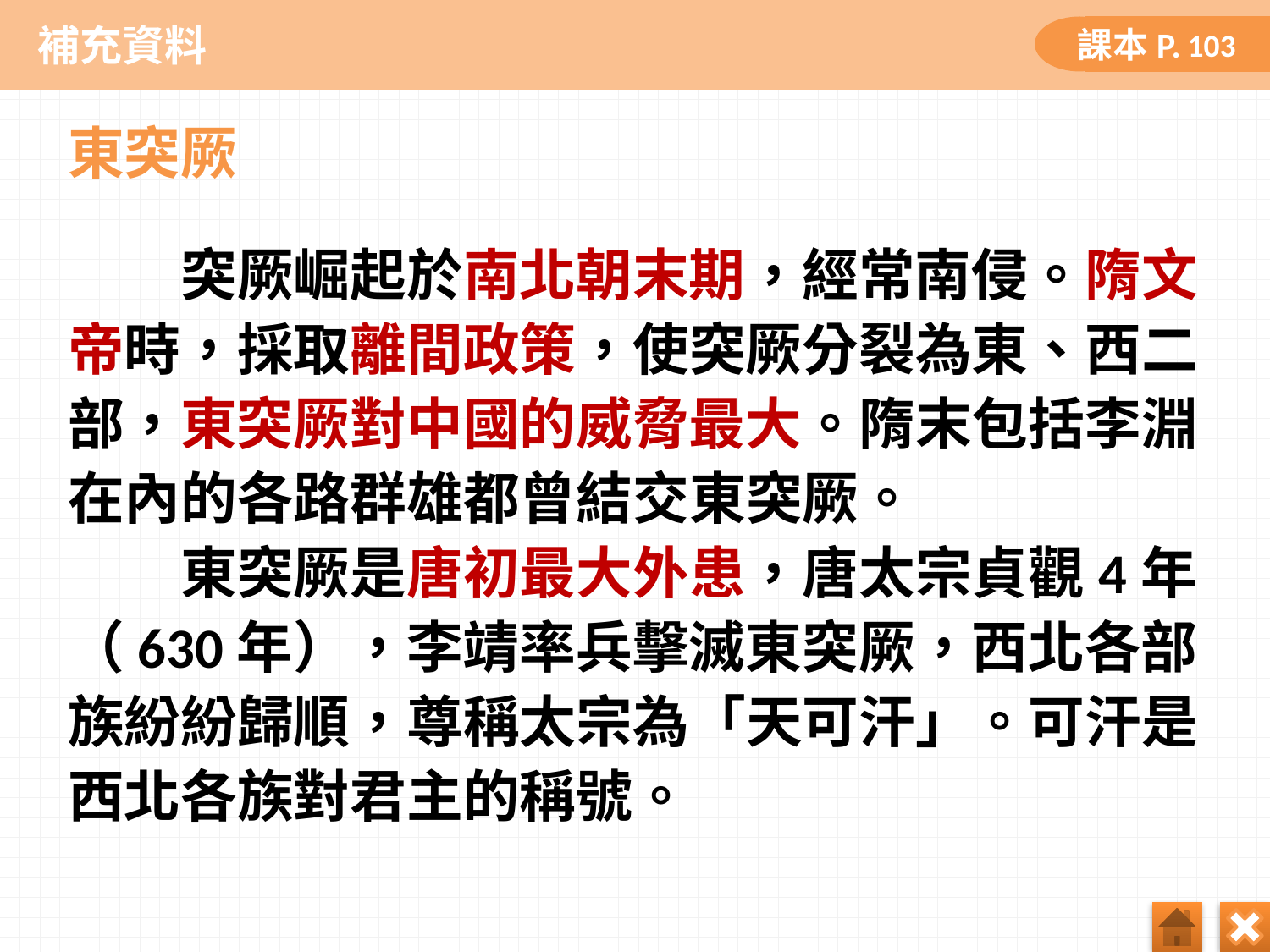

# 補充資料
103
東突厥
　　突厥崛起於南北朝末期，經常南侵。隋文帝時，採取離間政策，使突厥分裂為東、西二部，東突厥對中國的威脅最大。隋末包括李淵在內的各路群雄都曾結交東突厥。
　　東突厥是唐初最大外患，唐太宗貞觀4年（630年），李靖率兵擊滅東突厥，西北各部族紛紛歸順，尊稱太宗為「天可汗」。可汗是西北各族對君主的稱號。